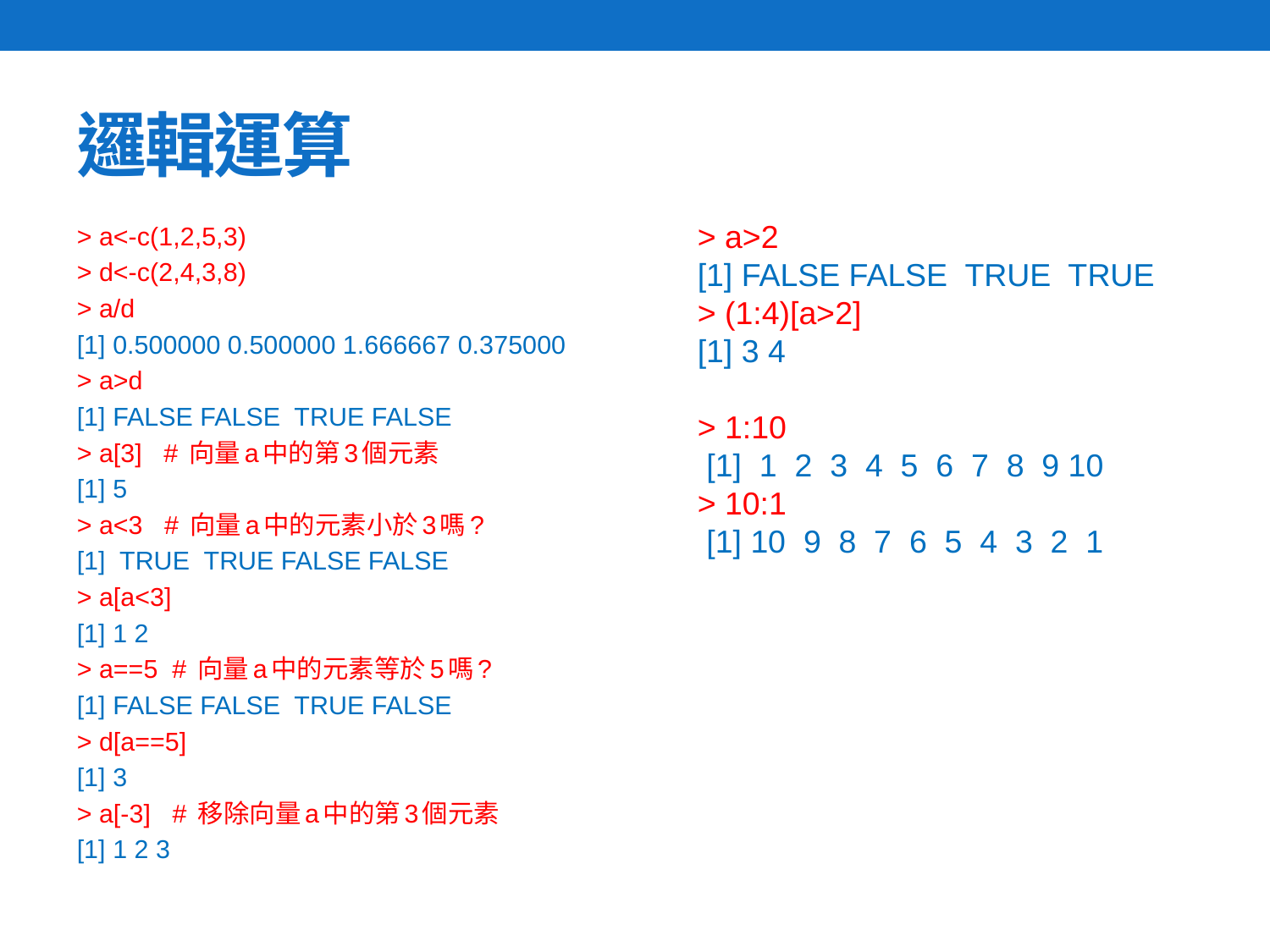

# 邏輯運算
> a>2
[1] FALSE FALSE  TRUE  TRUE
> (1:4)[a>2]
[1] 3 4

> 1:10
 [1]  1  2  3  4  5  6  7  8  9 10
> 10:1
 [1] 10  9  8  7  6  5  4  3  2  1
> a<-c(1,2,5,3)
> d<-c(2,4,3,8)
> a/d
[1] 0.500000 0.500000 1.666667 0.375000
> a>d
[1] FALSE FALSE  TRUE FALSE
> a[3]   # 向量a中的第3個元素
[1] 5
> a<3   # 向量a中的元素小於3嗎?
[1]  TRUE  TRUE FALSE FALSE
> a[a<3]
[1] 1 2
> a==5  # 向量a中的元素等於5嗎?
[1] FALSE FALSE  TRUE FALSE
> d[a==5]
[1] 3
> a[-3]   # 移除向量a中的第3個元素
[1] 1 2 3